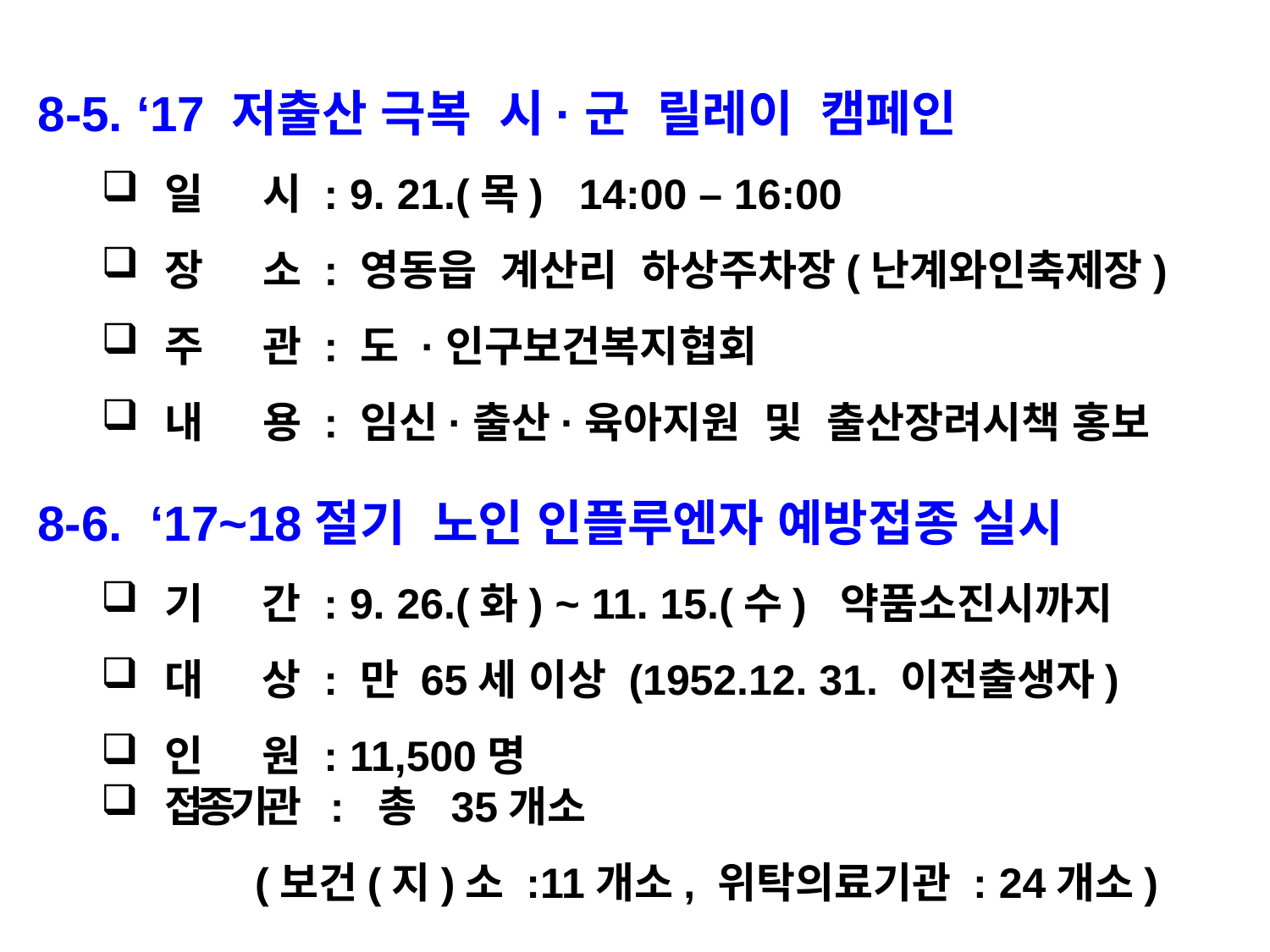

8-5. ‘17 저출산 극복  시·군  릴레이  캠페인
일     시 : 9. 21.(목)   14:00 – 16:00
장     소 : 영동읍  계산리  하상주차장(난계와인축제장)
주     관 : 도 ·인구보건복지협회
내     용 : 임신·출산·육아지원  및  출산장려시책 홍보

8-6.  ‘17~18절기  노인 인플루엔자 예방접종 실시
기     간 : 9. 26.(화) ~ 11. 15.(수)  약품소진시까지
대     상 : 만 65세 이상 (1952.12. 31. 이전출생자)
인     원 : 11,500명
접종기관  :  총  35개소
             (보건(지)소 :11개소, 위탁의료기관 : 24개소)